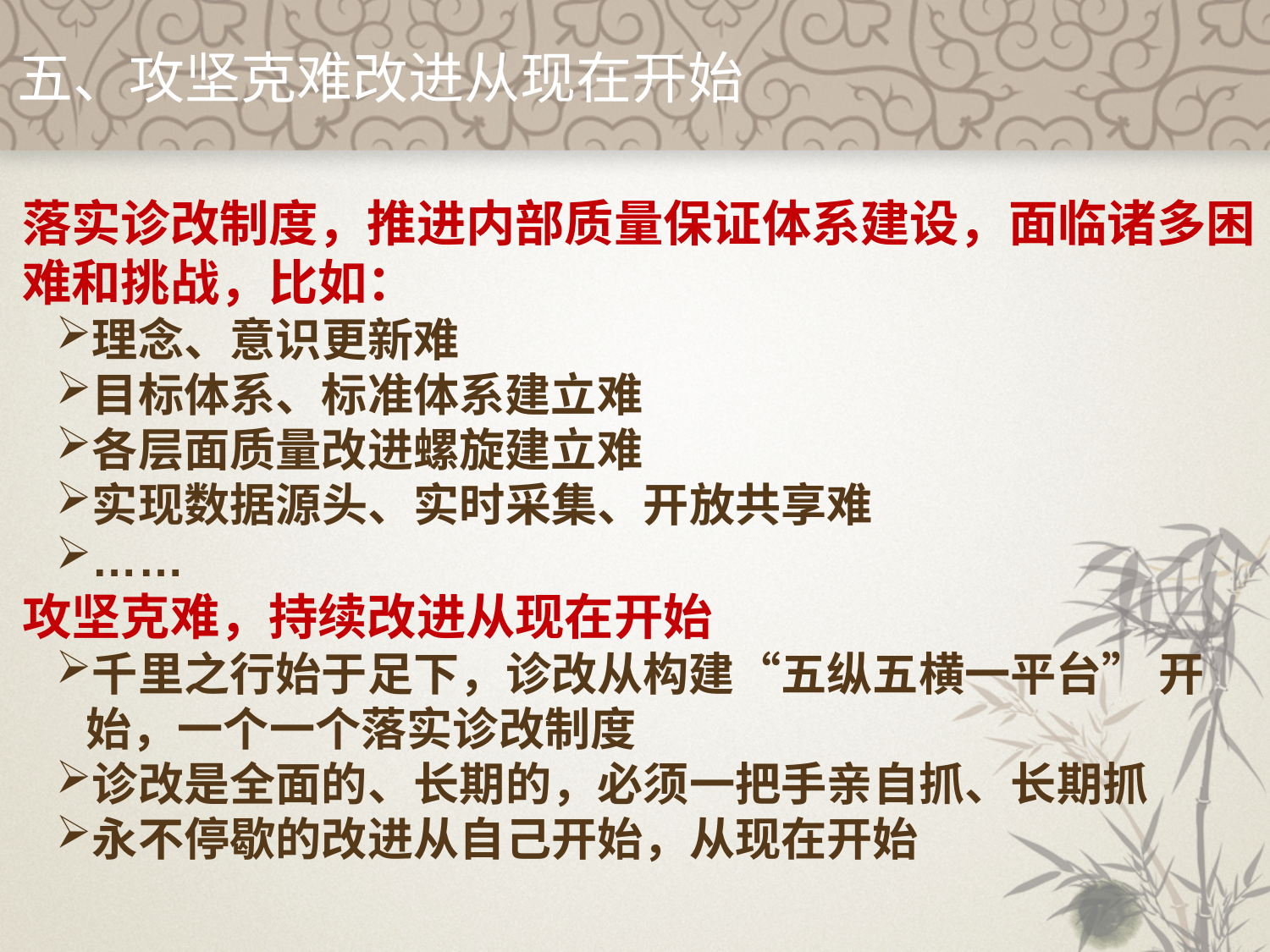

五、攻坚克难改进从现在开始
落实诊改制度，推进内部质量保证体系建设，面临诸多困难和挑战，比如：
理念、意识更新难
目标体系、标准体系建立难
各层面质量改进螺旋建立难
实现数据源头、实时采集、开放共享难
……
攻坚克难，持续改进从现在开始
千里之行始于足下，诊改从构建“五纵五横一平台” 开始，一个一个落实诊改制度
诊改是全面的、长期的，必须一把手亲自抓、长期抓
永不停歇的改进从自己开始，从现在开始